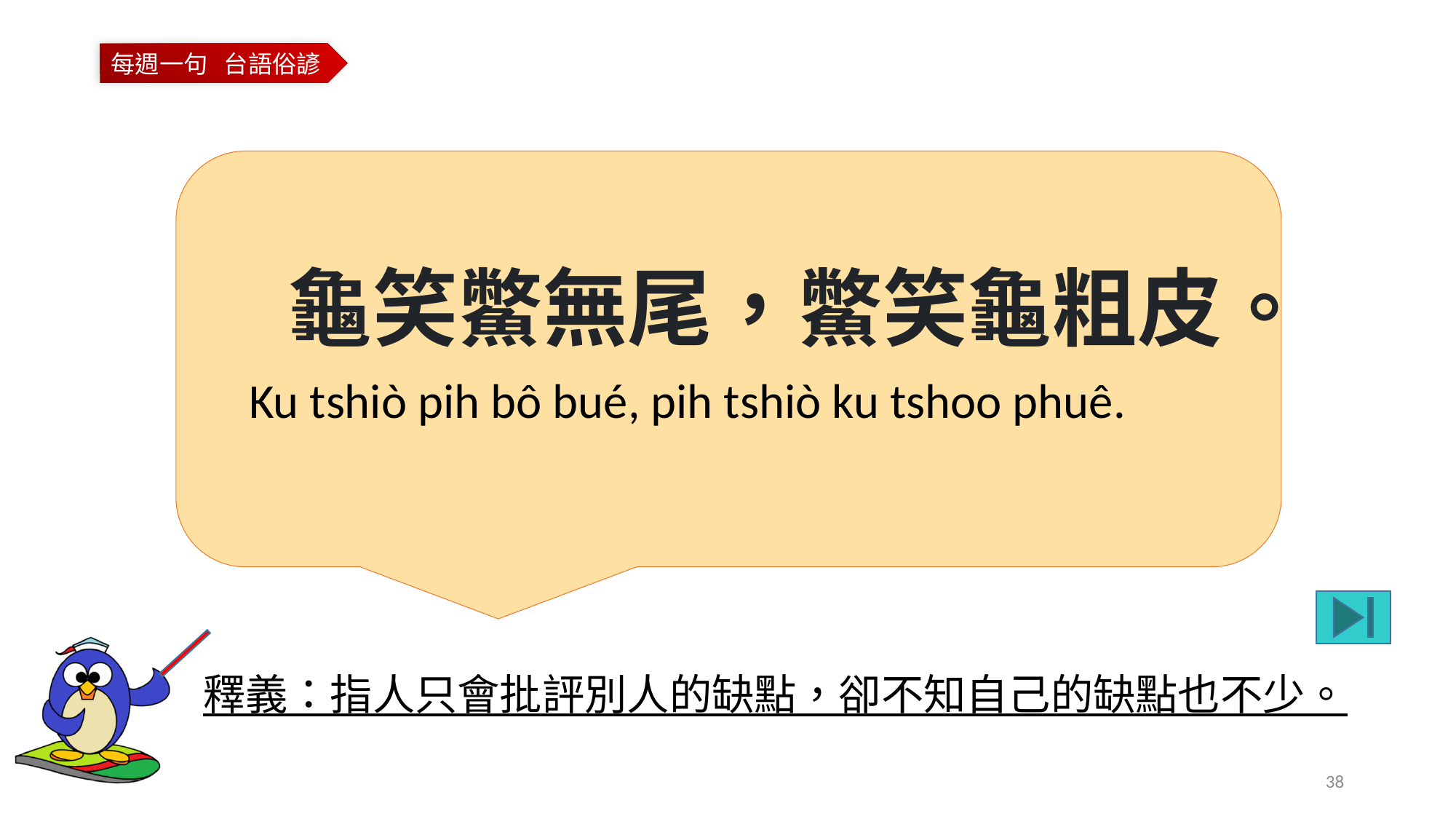

龜笑鱉無尾，鱉笑龜粗皮。
Ku tshiò pih bô bué, pih tshiò ku tshoo phuê.

釋義：指人只會批評別人的缺點，卻不知自己的缺點也不少。
38